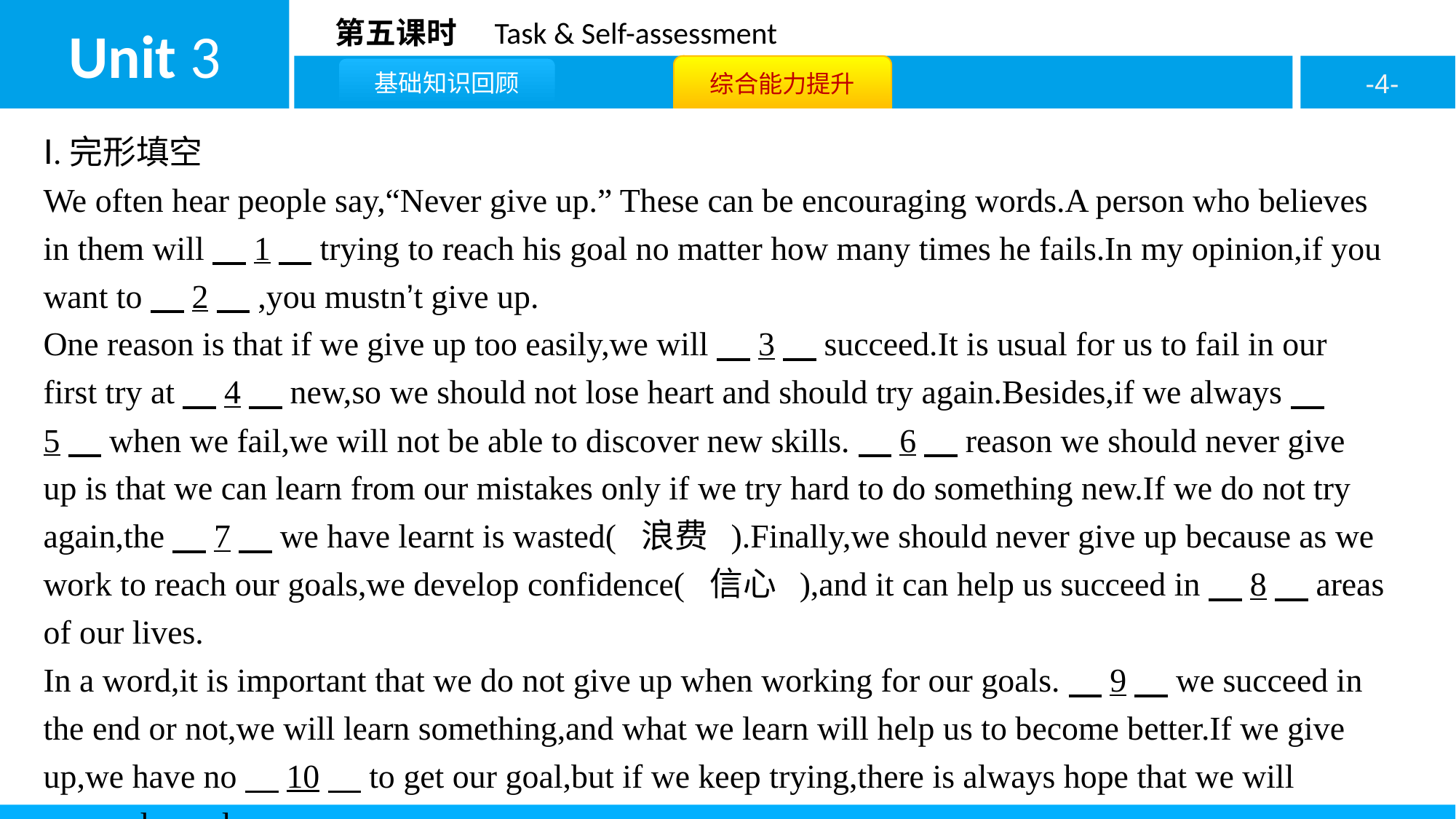

Ⅰ.完形填空
We often hear people say,“Never give up.” These can be encouraging words.A person who believes in them will　1　trying to reach his goal no matter how many times he fails.In my opinion,if you want to　2　,you mustn’t give up.
One reason is that if we give up too easily,we will　3　succeed.It is usual for us to fail in our first try at　4　new,so we should not lose heart and should try again.Besides,if we always　5　when we fail,we will not be able to discover new skills.　6　reason we should never give up is that we can learn from our mistakes only if we try hard to do something new.If we do not try again,the　7　we have learnt is wasted(  浪费  ).Finally,we should never give up because as we work to reach our goals,we develop confidence(  信心  ),and it can help us succeed in　8　areas of our lives.
In a word,it is important that we do not give up when working for our goals.　9　we succeed in the end or not,we will learn something,and what we learn will help us to become better.If we give up,we have no　10　to get our goal,but if we keep trying,there is always hope that we will succeed one day.